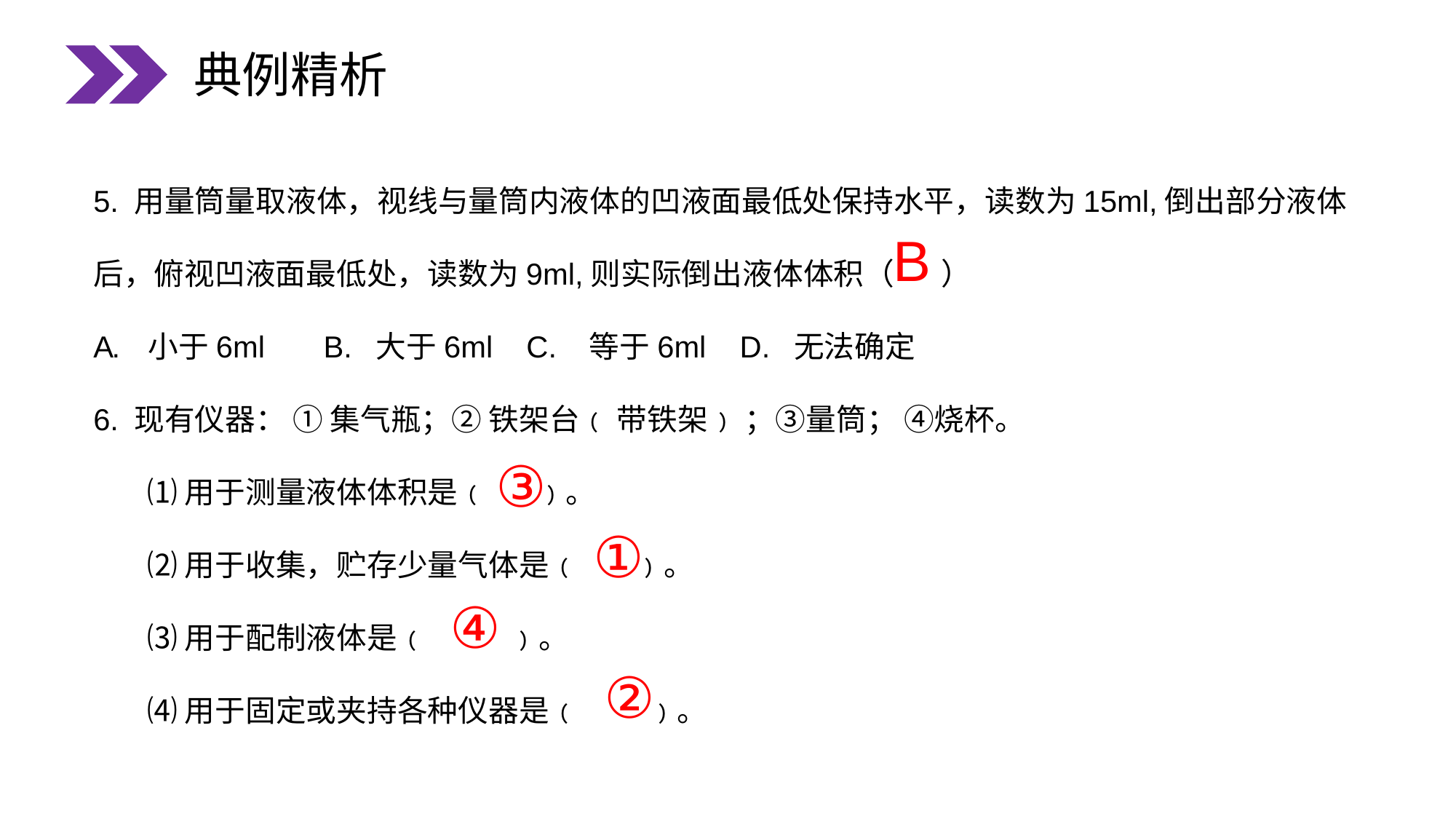

典例精析
5. 用量筒量取液体，视线与量筒内液体的凹液面最低处保持水平，读数为15ml,倒出部分液体后，俯视凹液面最低处，读数为9ml,则实际倒出液体体积（       ）
小于6ml       B.  大于6ml    C.   等于6ml    D.  无法确定
6. 现有仪器： ① 集气瓶；② 铁架台﹙ 带铁架﹚ ；③量筒； ④烧杯。
        ⑴用于测量液体体积是﹙       ﹚。
        ⑵用于收集，贮存少量气体是﹙        ﹚。
        ⑶用于配制液体是﹙            ﹚。
        ⑷用于固定或夹持各种仪器是﹙          ﹚。
B
③
①
④
②